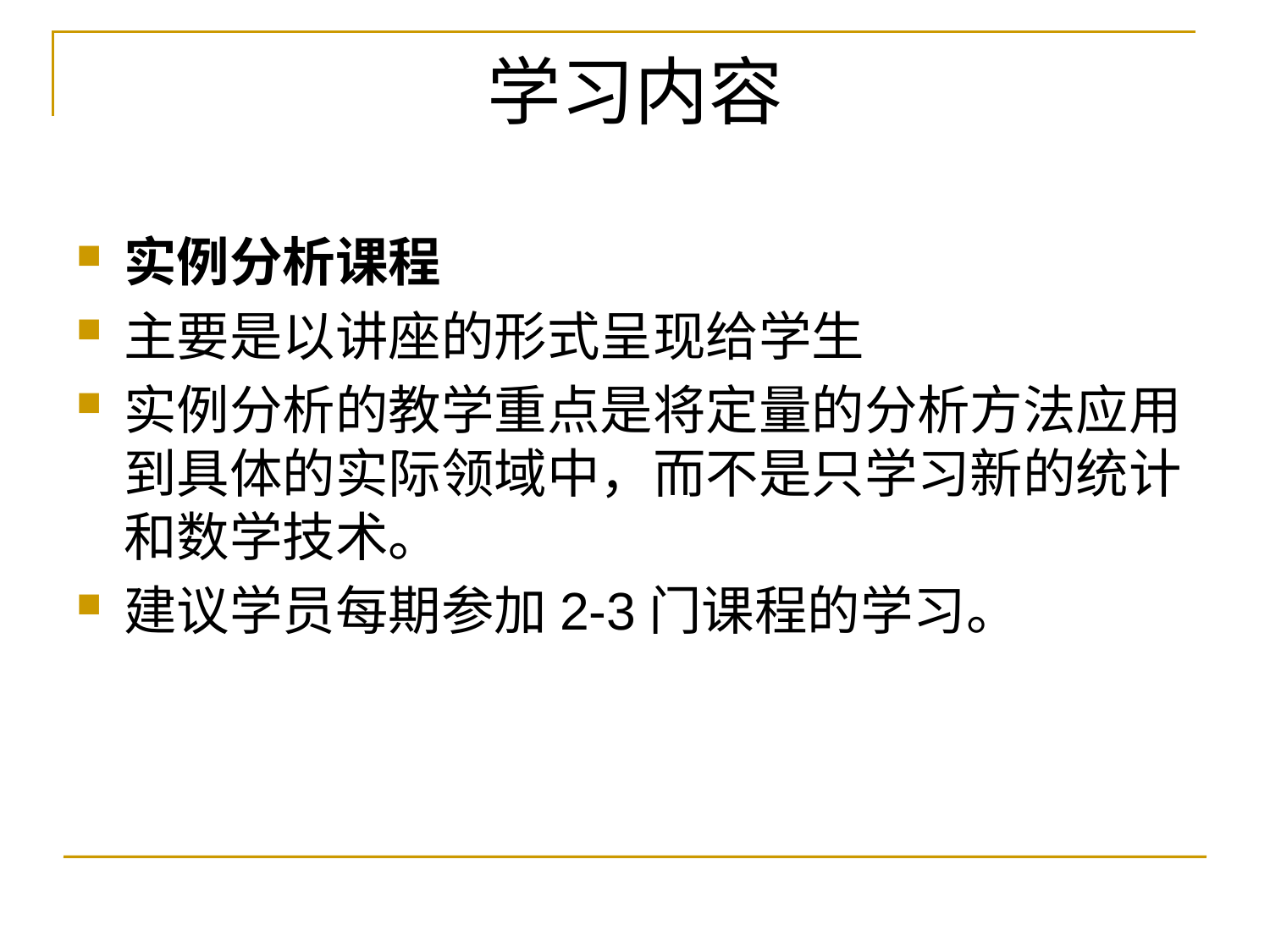

# 学习内容
实例分析课程
主要是以讲座的形式呈现给学生
实例分析的教学重点是将定量的分析方法应用到具体的实际领域中，而不是只学习新的统计和数学技术。
建议学员每期参加2-3门课程的学习。